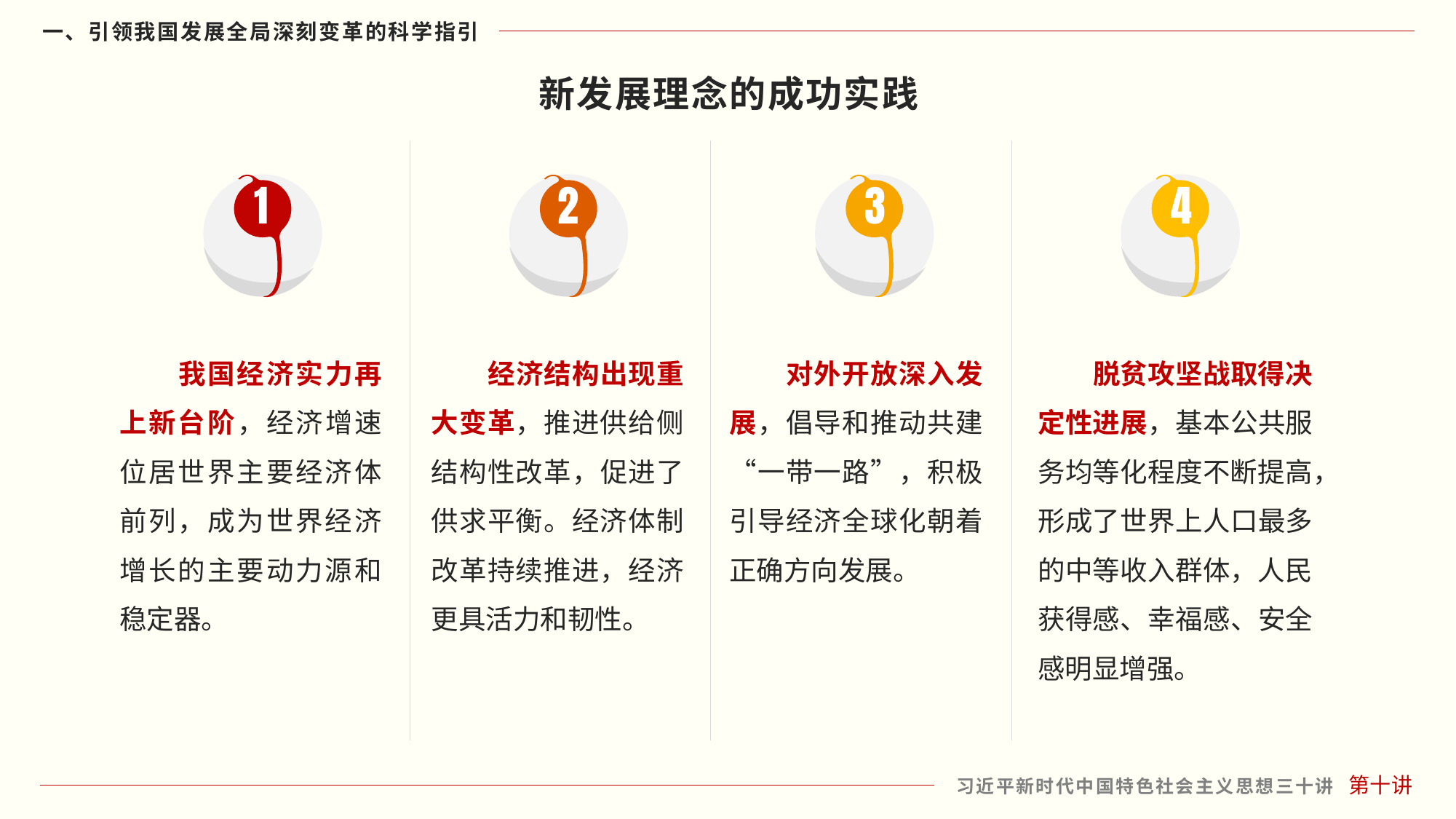

新发展理念的成功实践

1

2

3

4
　　我国经济实力再上新台阶，经济增速位居世界主要经济体前列，成为世界经济增长的主要动力源和稳定器。
　　经济结构出现重大变革，推进供给侧结构性改革，促进了供求平衡。经济体制改革持续推进，经济更具活力和韧性。
　　对外开放深入发展，倡导和推动共建“一带一路”，积极引导经济全球化朝着正确方向发展。
　　脱贫攻坚战取得决定性进展，基本公共服务均等化程度不断提高，形成了世界上人口最多的中等收入群体，人民获得感、幸福感、安全感明显增强。